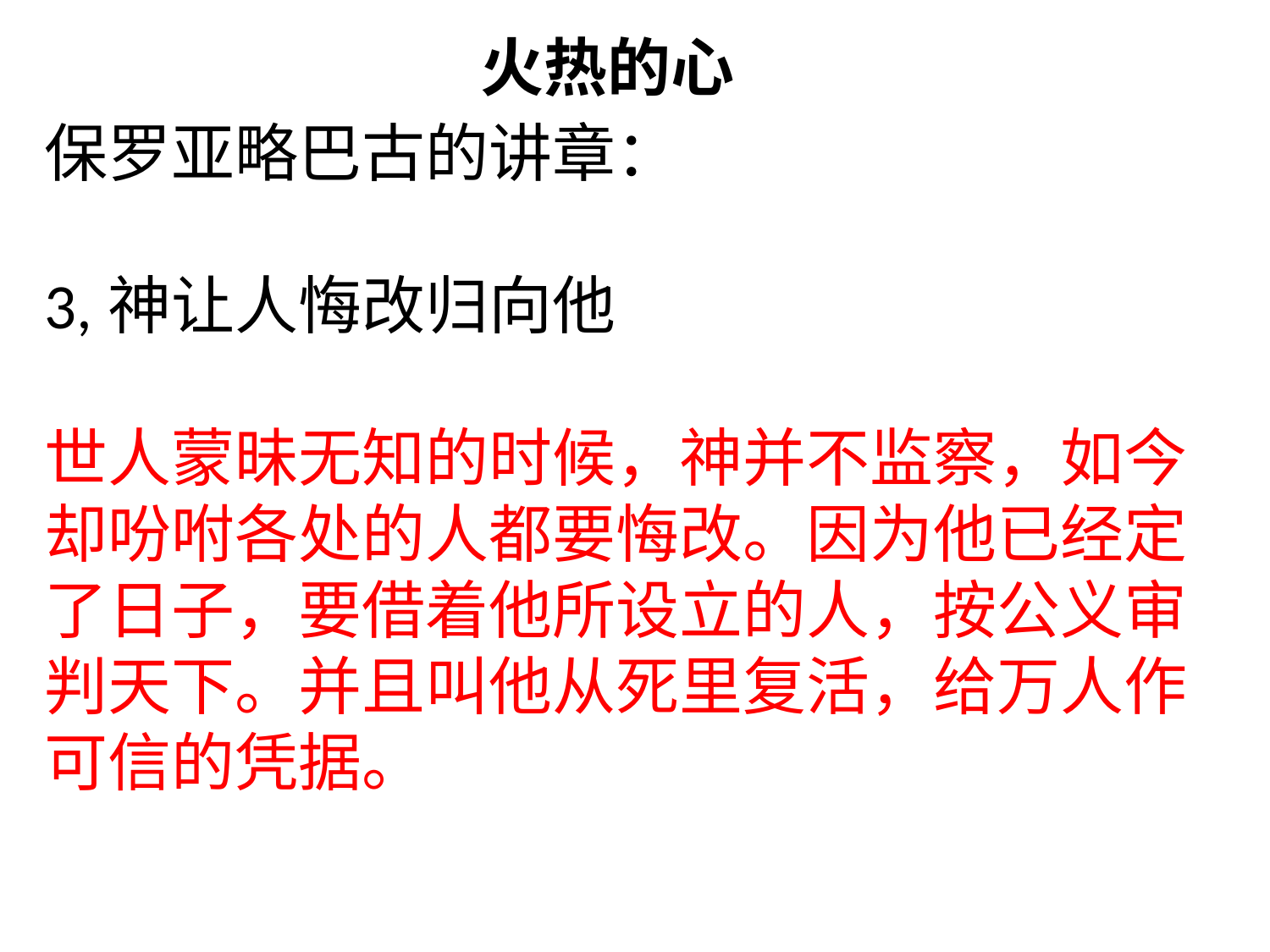

火热的心
保罗亚略巴古的讲章：

3,神让人悔改归向他

世人蒙昧无知的时候，神并不监察，如今却吩咐各处的人都要悔改。因为他已经定了日子，要借着他所设立的人，按公义审判天下。并且叫他从死里复活，给万人作可信的凭据。